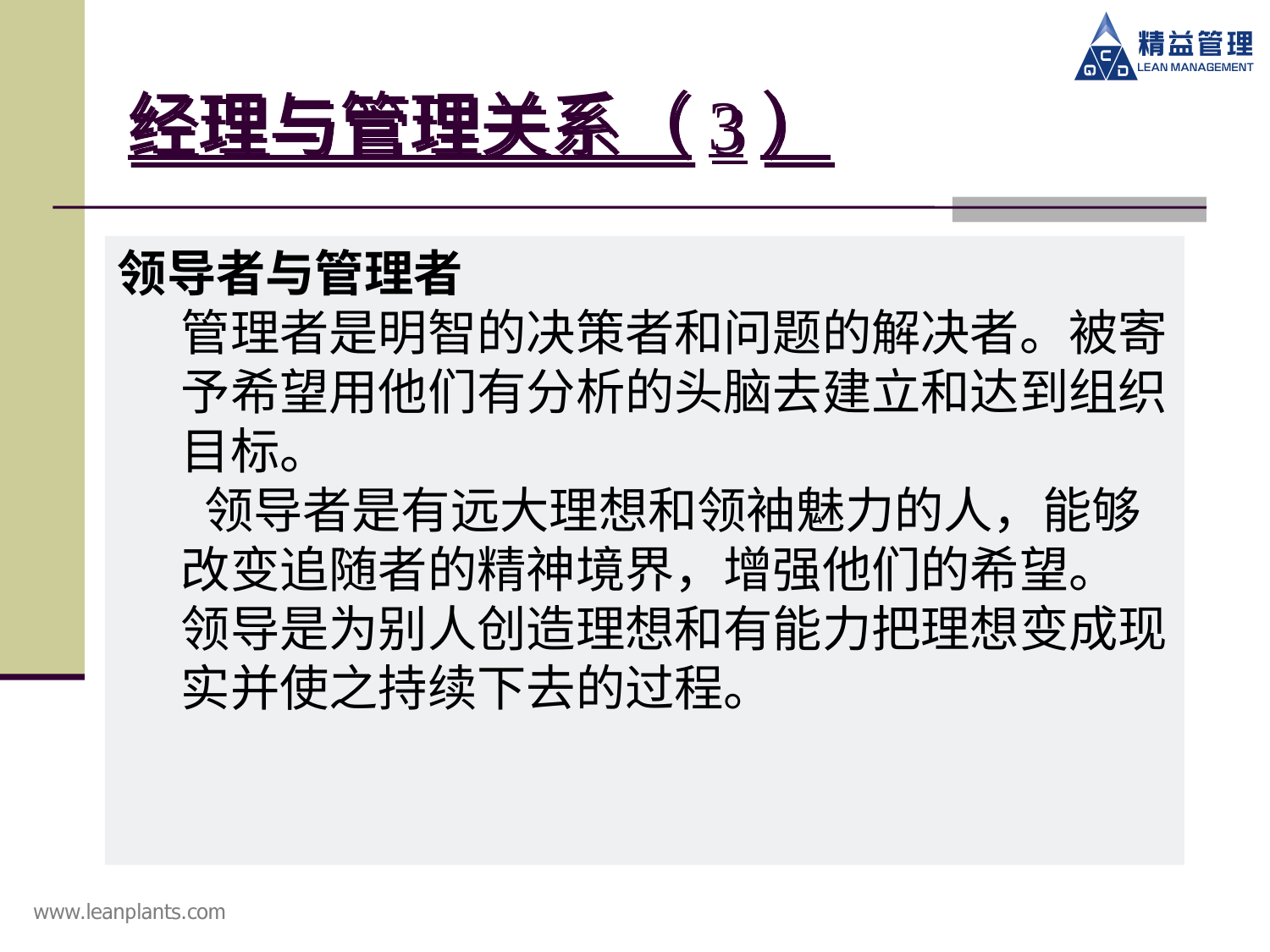

经理与管理关系（3）
领导者与管理者
管理者是明智的决策者和问题的解决者。被寄予希望用他们有分析的头脑去建立和达到组织目标。
 领导者是有远大理想和领袖魅力的人，能够改变追随者的精神境界，增强他们的希望。
领导是为别人创造理想和有能力把理想变成现实并使之持续下去的过程。
18